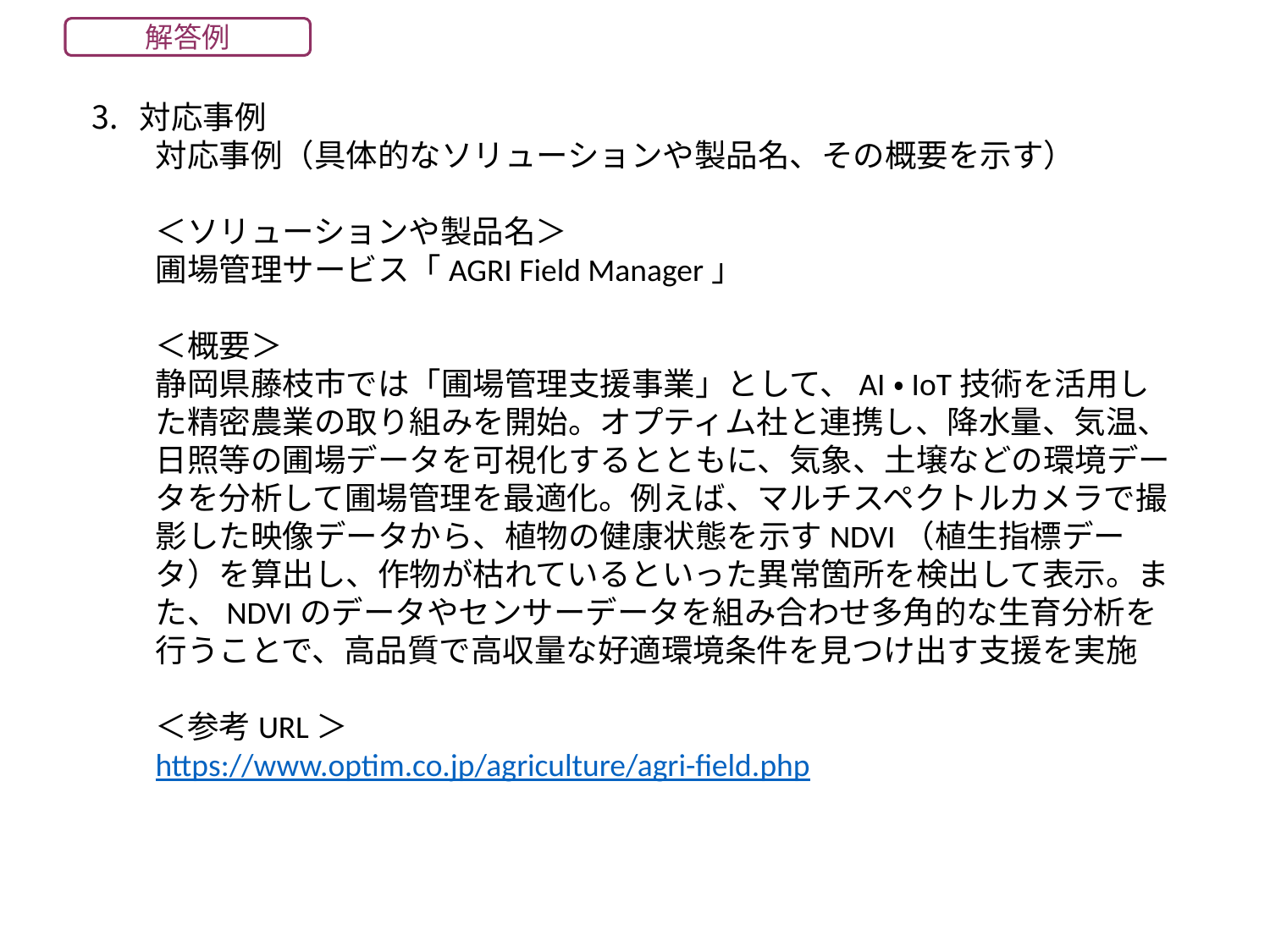

解答例
対応事例
対応事例（具体的なソリューションや製品名、その概要を示す）

＜ソリューションや製品名＞
圃場管理サービス「AGRI Field Manager」

＜概要＞
静岡県藤枝市では「圃場管理支援事業」として、AI・IoT技術を活用した精密農業の取り組みを開始。オプティム社と連携し、降水量、気温、日照等の圃場データを可視化するとともに、気象、土壌などの環境データを分析して圃場管理を最適化。例えば、マルチスペクトルカメラで撮影した映像データから、植物の健康状態を示すNDVI（植生指標データ）を算出し、作物が枯れているといった異常箇所を検出して表示。また、NDVIのデータやセンサーデータを組み合わせ多角的な生育分析を行うことで、高品質で高収量な好適環境条件を見つけ出す支援を実施

＜参考URL＞
https://www.optim.co.jp/agriculture/agri-field.php